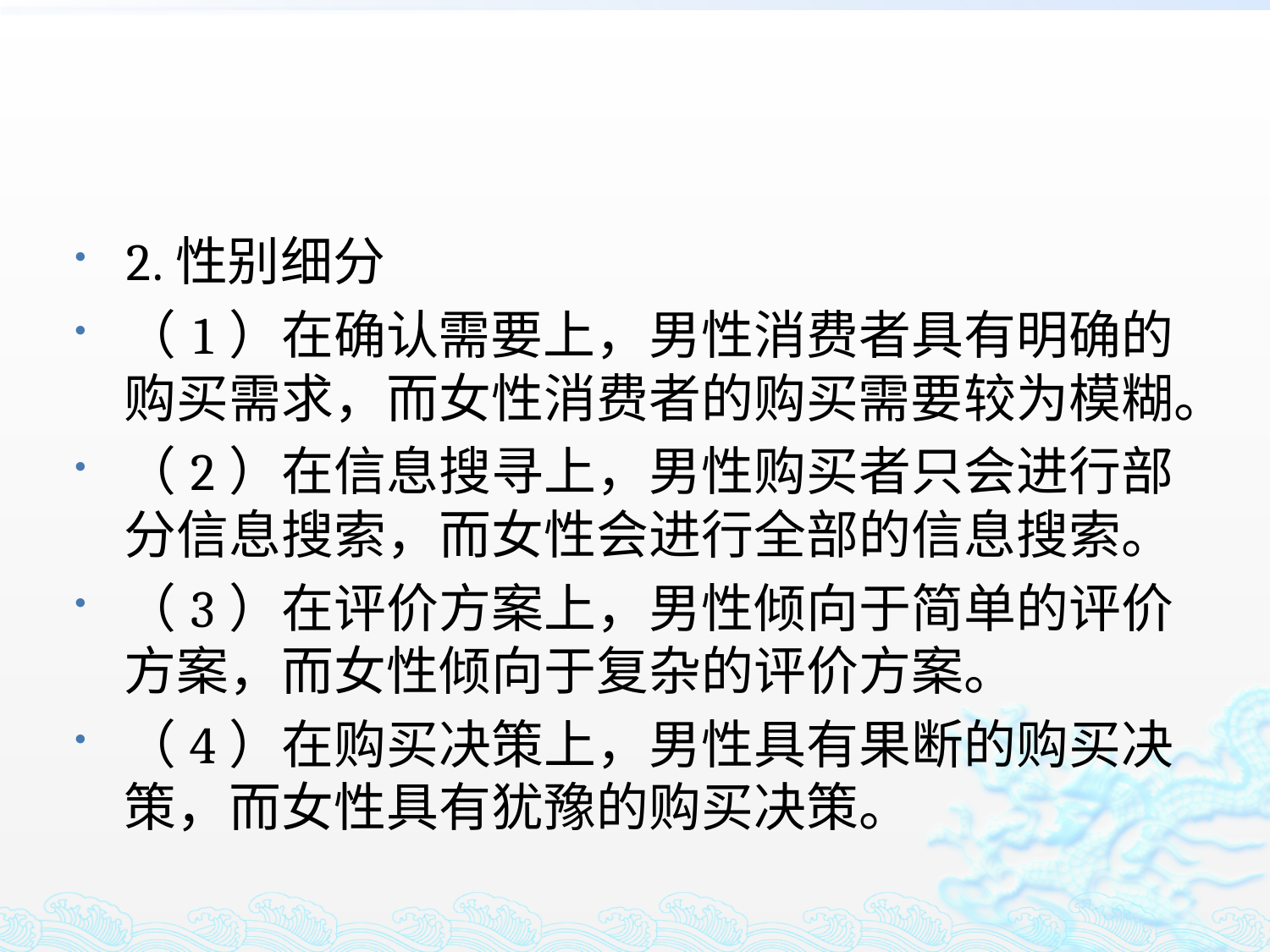

#
2.性别细分
（1）在确认需要上，男性消费者具有明确的购买需求，而女性消费者的购买需要较为模糊。
（2）在信息搜寻上，男性购买者只会进行部分信息搜索，而女性会进行全部的信息搜索。
（3）在评价方案上，男性倾向于简单的评价方案，而女性倾向于复杂的评价方案。
（4）在购买决策上，男性具有果断的购买决策，而女性具有犹豫的购买决策。